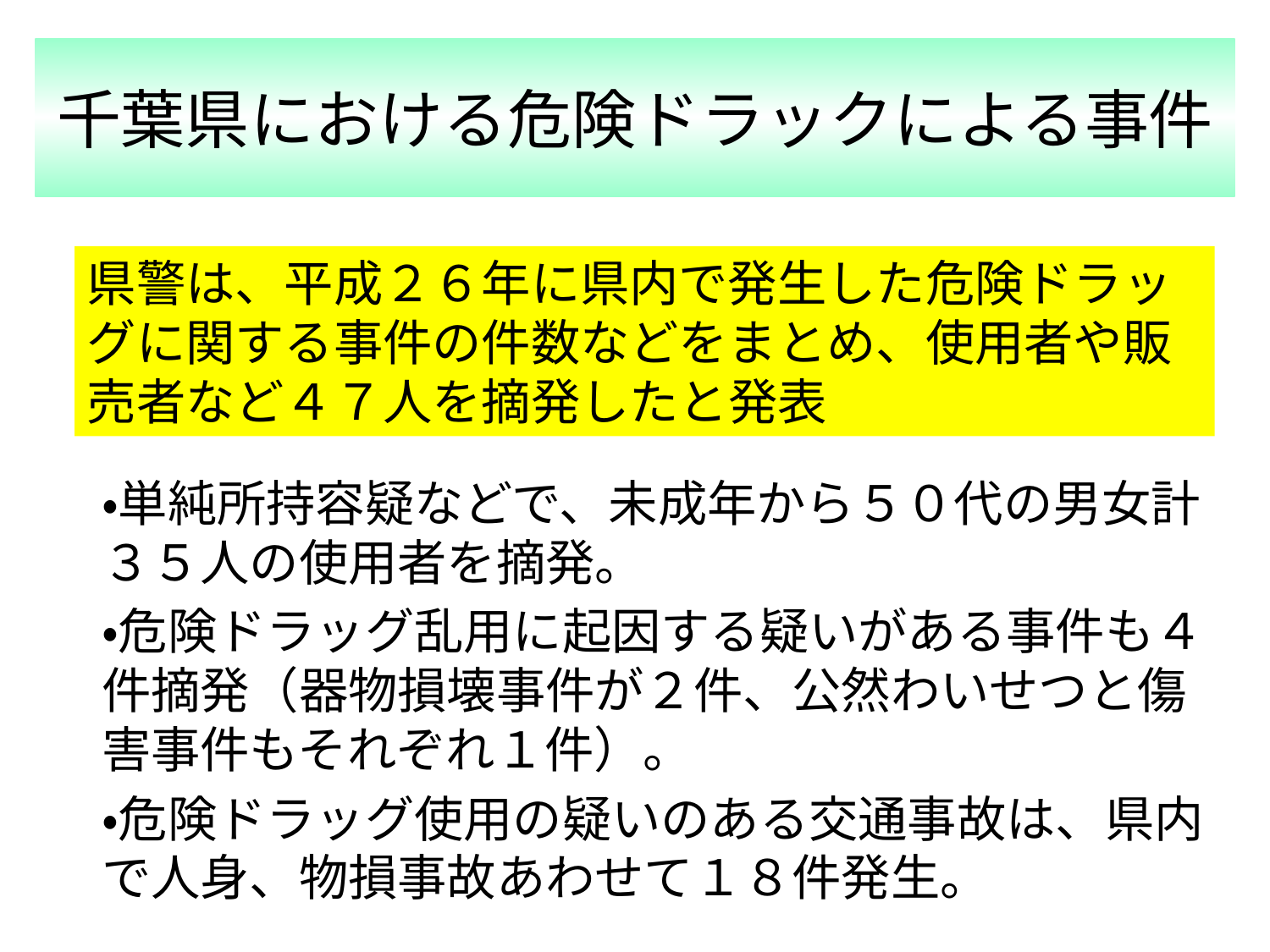

# 千葉県における危険ドラックによる事件
県警は、平成２６年に県内で発生した危険ドラッグに関する事件の件数などをまとめ、使用者や販売者など４７人を摘発したと発表
・単純所持容疑などで、未成年から５０代の男女計３５人の使用者を摘発。
・危険ドラッグ乱用に起因する疑いがある事件も４件摘発（器物損壊事件が２件、公然わいせつと傷害事件もそれぞれ１件）。
・危険ドラッグ使用の疑いのある交通事故は、県内で人身、物損事故あわせて１８件発生。